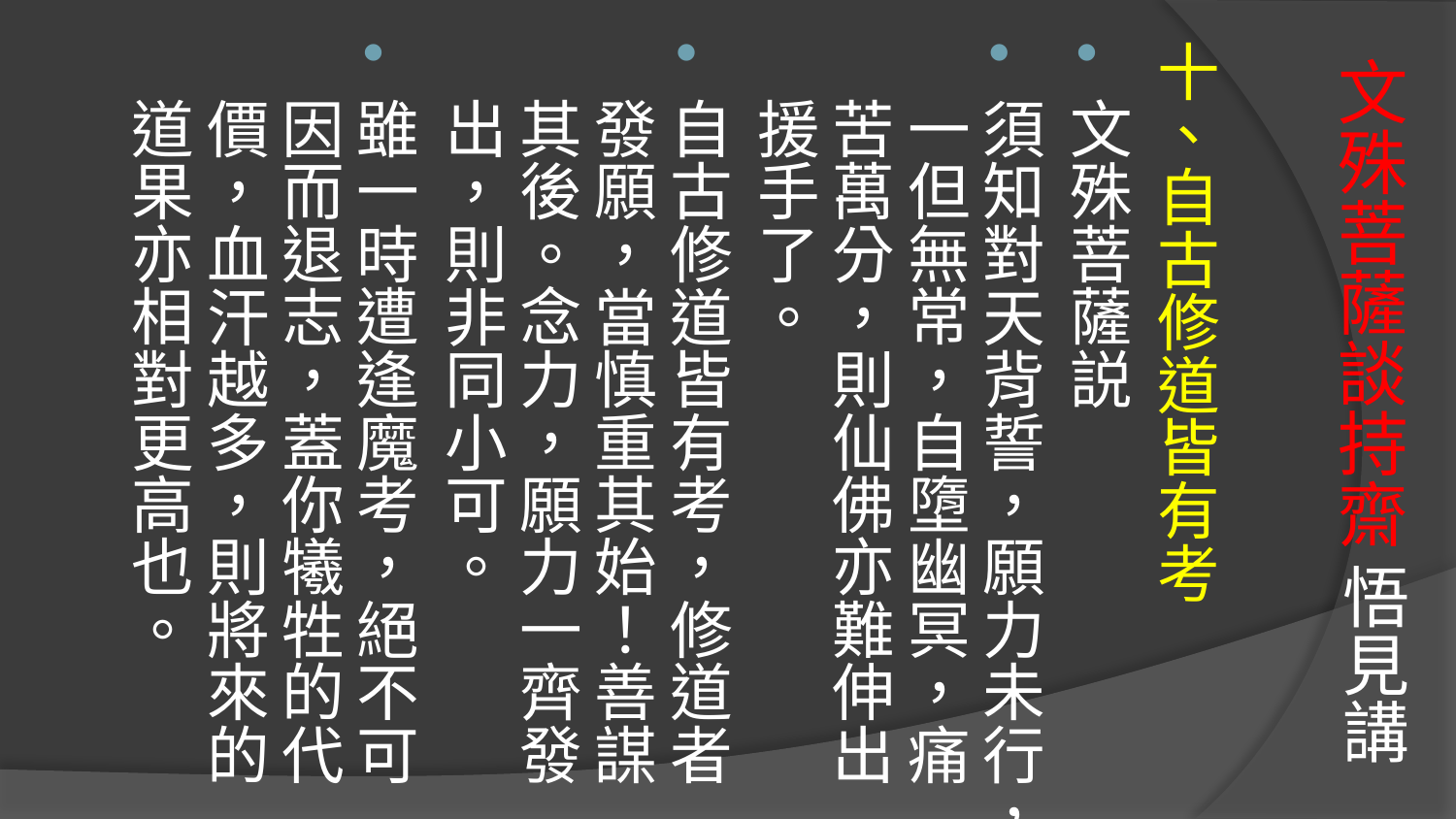

十、自古修道皆有考
文殊菩薩説
須知對天背誓，願力未行，一但無常，自墮幽冥，痛苦萬分，則仙佛亦難伸出援手了。
自古修道皆有考，修道者發願，當慎重其始！善謀其後。念力，願力一齊發出，則非同小可。
雖一時遭逢魔考，絕不可因而退志，蓋你犧牲的代價，血汗越多，則將來的道果亦相對更高也。

# 文殊菩薩談持齋 悟見講